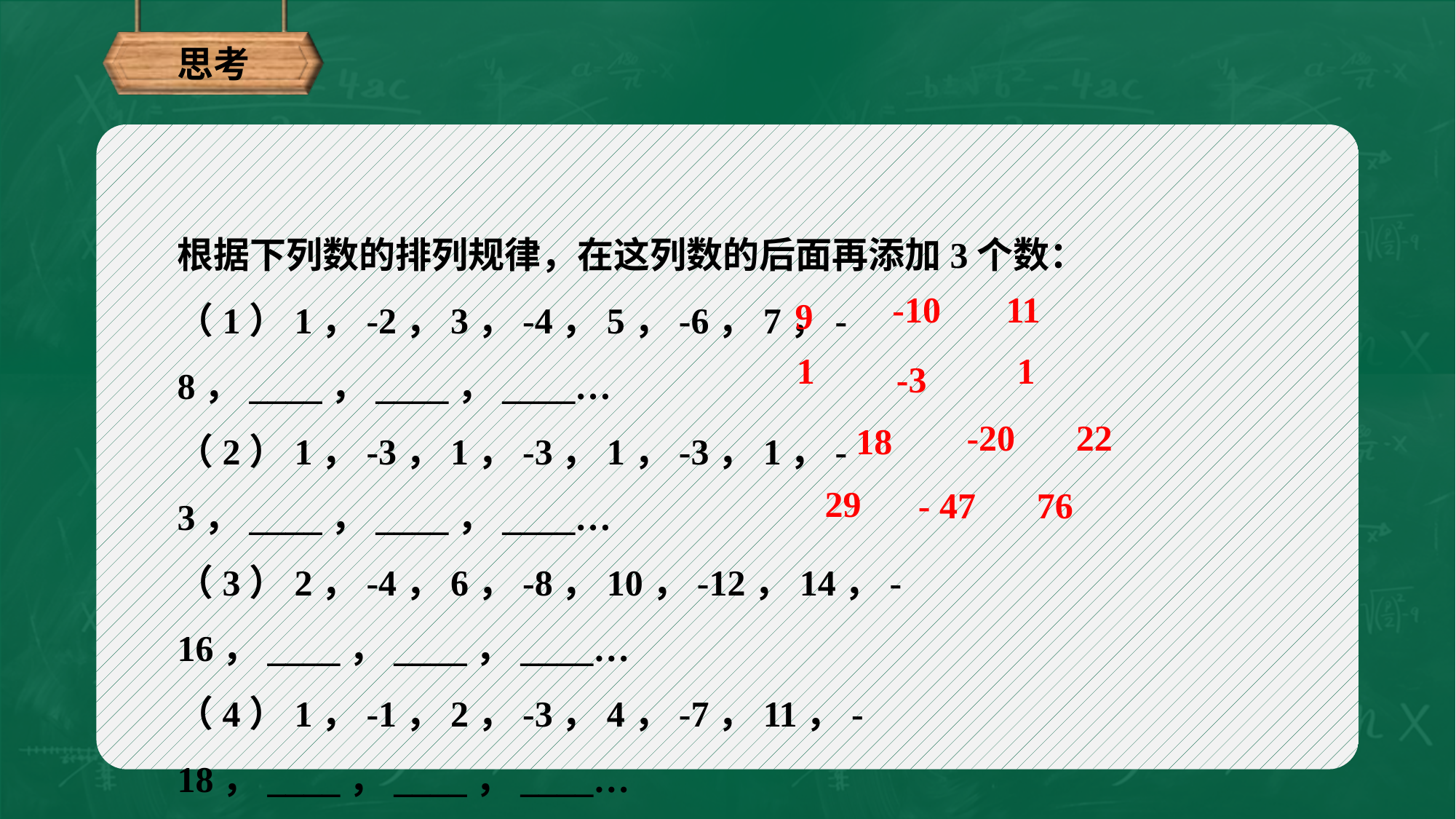

思考
根据下列数的排列规律，在这列数的后面再添加3个数：
（1）1，-2，3，-4，5，-6，7，-8，____，____，____…
（2）1，-3，1，-3，1，-3，1，-3，____，____，____…
（3）2，-4，6，-8，10，-12，14，-16，____，____，____…
（4）1，-1，2，-3，4，-7，11，-18，____，____，____…
-10
11
9
1
1
-3
-20
22
18
29
- 47
76